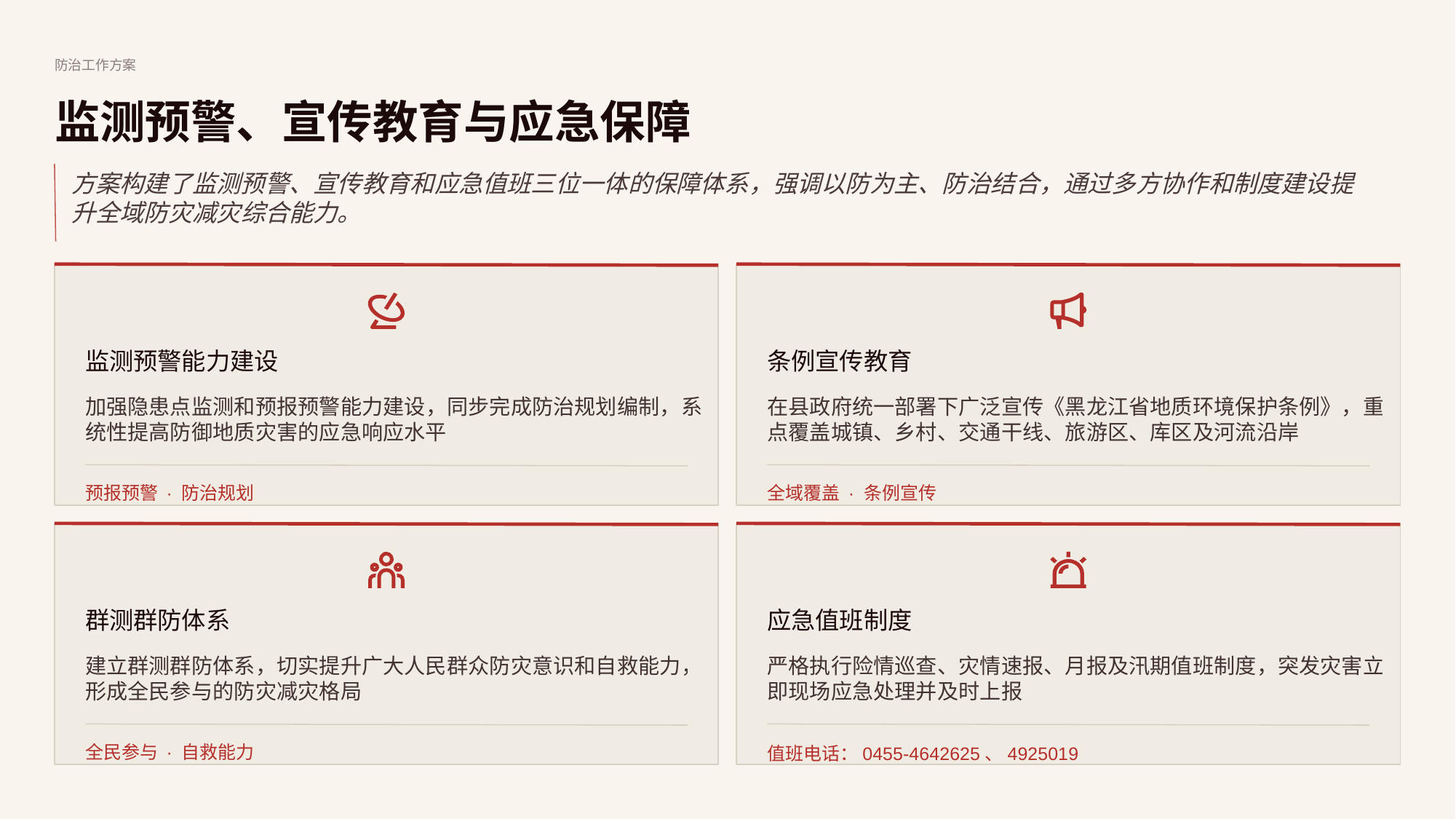

防治工作方案
监测预警、宣传教育与应急保障

方案构建了监测预警、宣传教育和应急值班三位一体的保障体系，强调以防为主、防治结合，通过多方协作和制度建设提
升全域防灾减灾综合能力。

监测预警能力建设
条例宣传教育
加强隐患点监测和预报预警能力建设，同步完成防治规划编制，系统性提高防御地质灾害的应急响应水平
在县政府统一部署下广泛宣传《黑龙江省地质环境保护条例》，重点覆盖城镇、乡村、交通干线、旅游区、库区及河流沿岸

预报预警 · 防治规划
全域覆盖 · 条例宣传

群测群防体系
应急值班制度
建立群测群防体系，切实提升广大人民群众防灾意识和自救能力，形成全民参与的防灾减灾格局
严格执行险情巡查、灾情速报、月报及汛期值班制度，突发灾害立即现场应急处理并及时上报

全民参与 · 自救能力
值班电话：0455-4642625、4925019